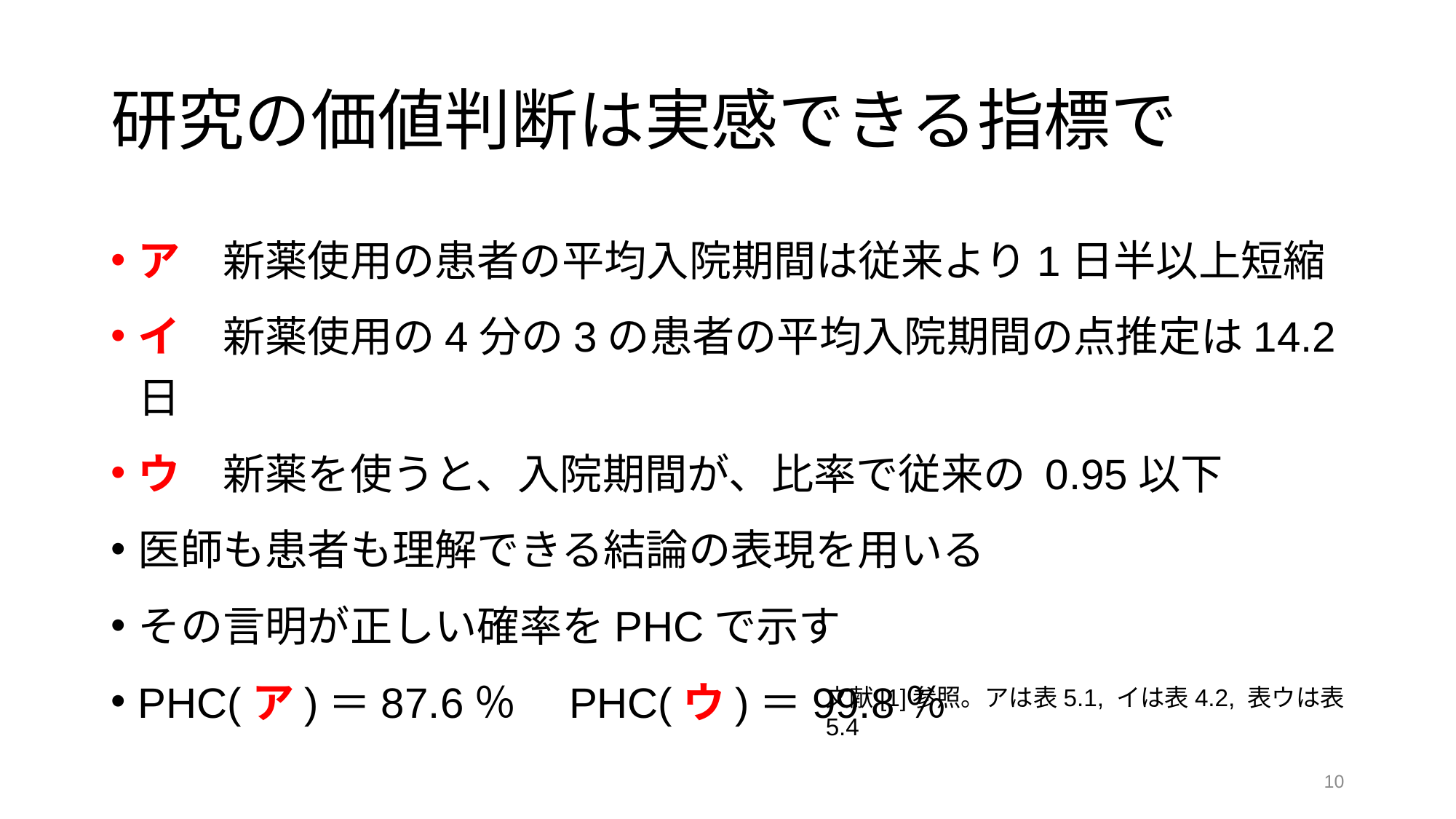

# 研究の価値判断は実感できる指標で
ア　新薬使用の患者の平均入院期間は従来より1日半以上短縮
イ　新薬使用の4分の3の患者の平均入院期間の点推定は14.2日
ウ　新薬を使うと、入院期間が、比率で従来の 0.95以下
医師も患者も理解できる結論の表現を用いる
その言明が正しい確率をPHCで示す
PHC(ア)＝87.6％　PHC(ウ)＝99.8％

文献[1]参照。アは表5.1, イは表4.2, 表ウは表5.4

10